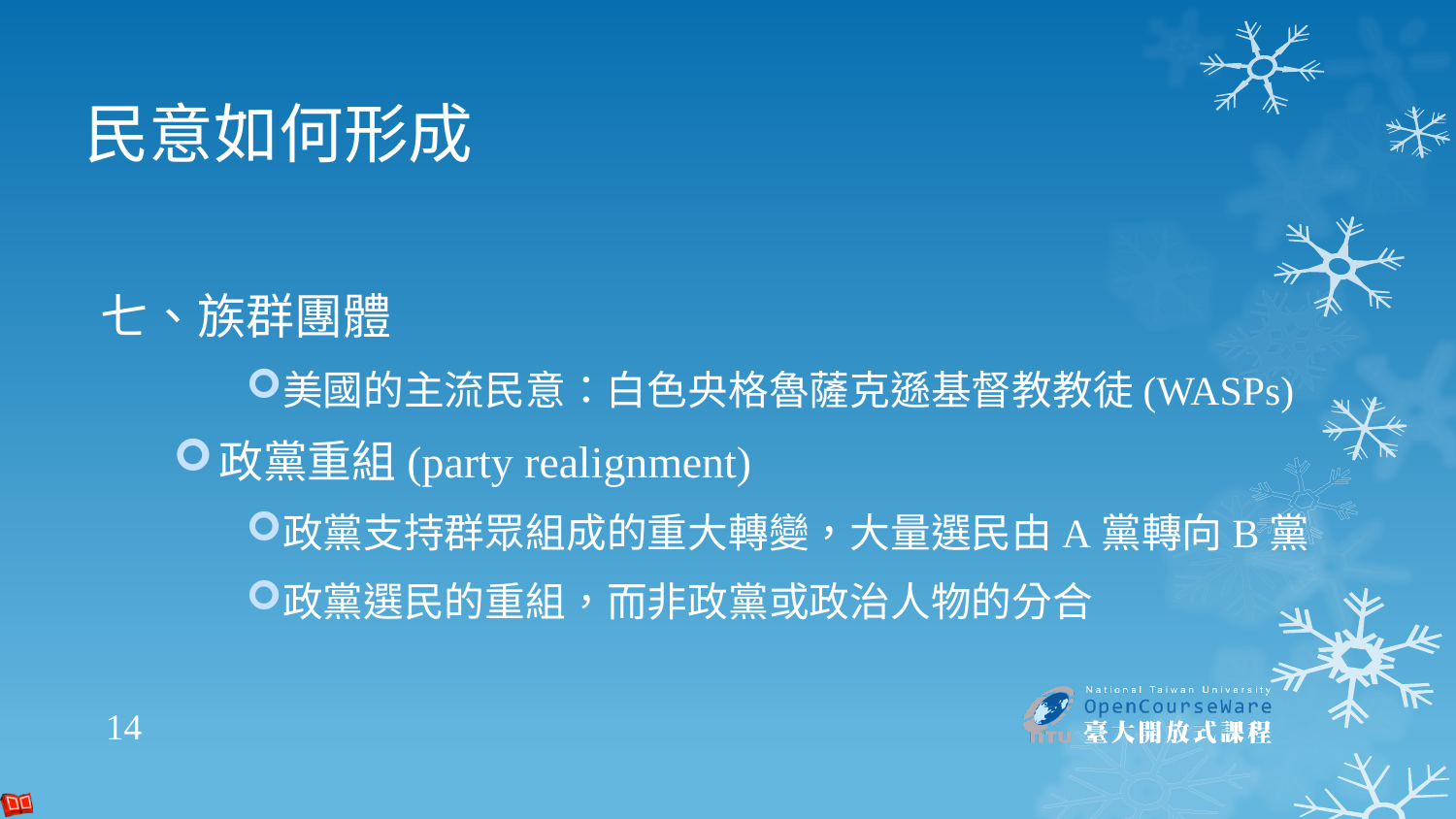

# 民意如何形成
七、族群團體
美國的主流民意：白色央格魯薩克遜基督教教徒(WASPs)
政黨重組(party realignment)
政黨支持群眾組成的重大轉變，大量選民由A黨轉向B黨
政黨選民的重組，而非政黨或政治人物的分合
14